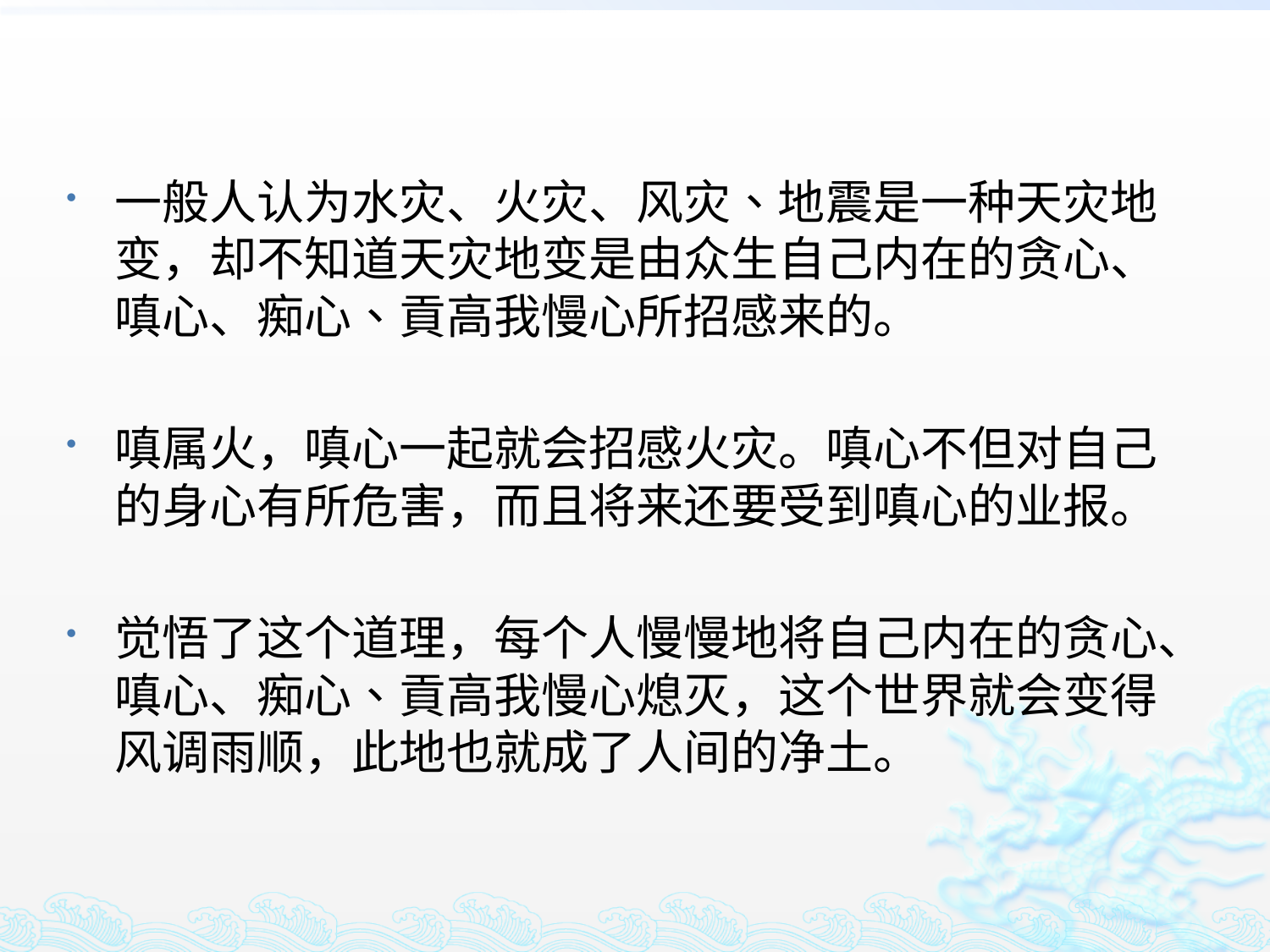

一般人认为水灾、火灾、风灾、地震是一种天灾地变，却不知道天灾地变是由众生自己内在的贪心、嗔心、痴心、貢高我慢心所招感来的。

嗔属火，嗔心一起就会招感火灾。嗔心不但对自己的身心有所危害，而且将来还要受到嗔心的业报。

觉悟了这个道理，每个人慢慢地将自己内在的贪心、嗔心、痴心、貢高我慢心熄灭，这个世界就会变得风调雨顺，此地也就成了人间的净土。